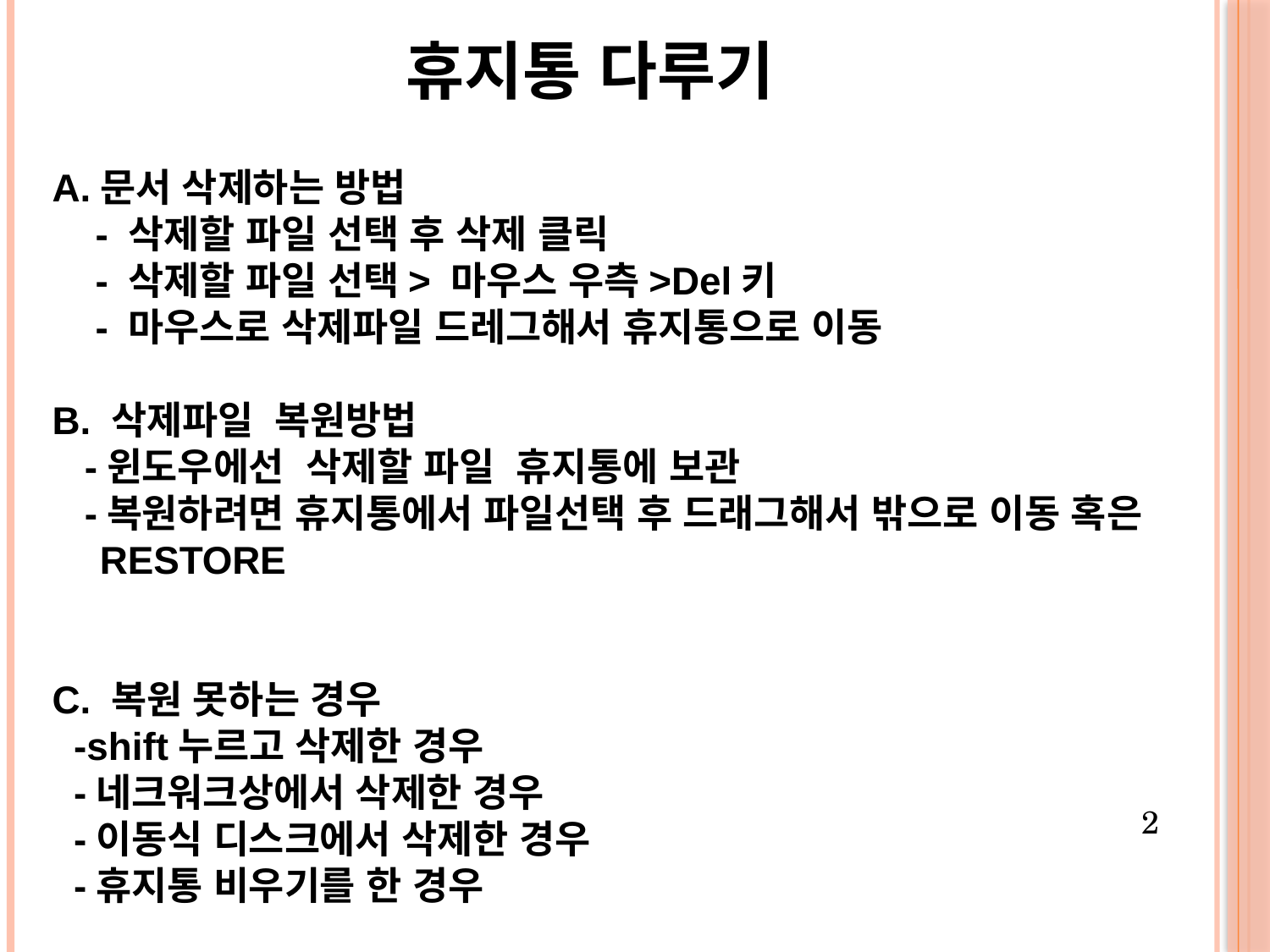

휴지통 다루기
A.문서 삭제하는 방법
    - 삭제할 파일 선택 후 삭제 클릭
    - 삭제할 파일 선택> 마우스 우측>Del키
    - 마우스로 삭제파일 드레그해서 휴지통으로 이동

B. 삭제파일  복원방법
   -윈도우에선  삭제할 파일  휴지통에 보관
   -복원하려면 휴지통에서 파일선택 후 드래그해서 밖으로 이동 혹은 RESTORE

C. 복원 못하는 경우
  -shift누르고 삭제한 경우
  -네크워크상에서 삭제한 경우
  -이동식 디스크에서 삭제한 경우
  -휴지통 비우기를 한 경우
2